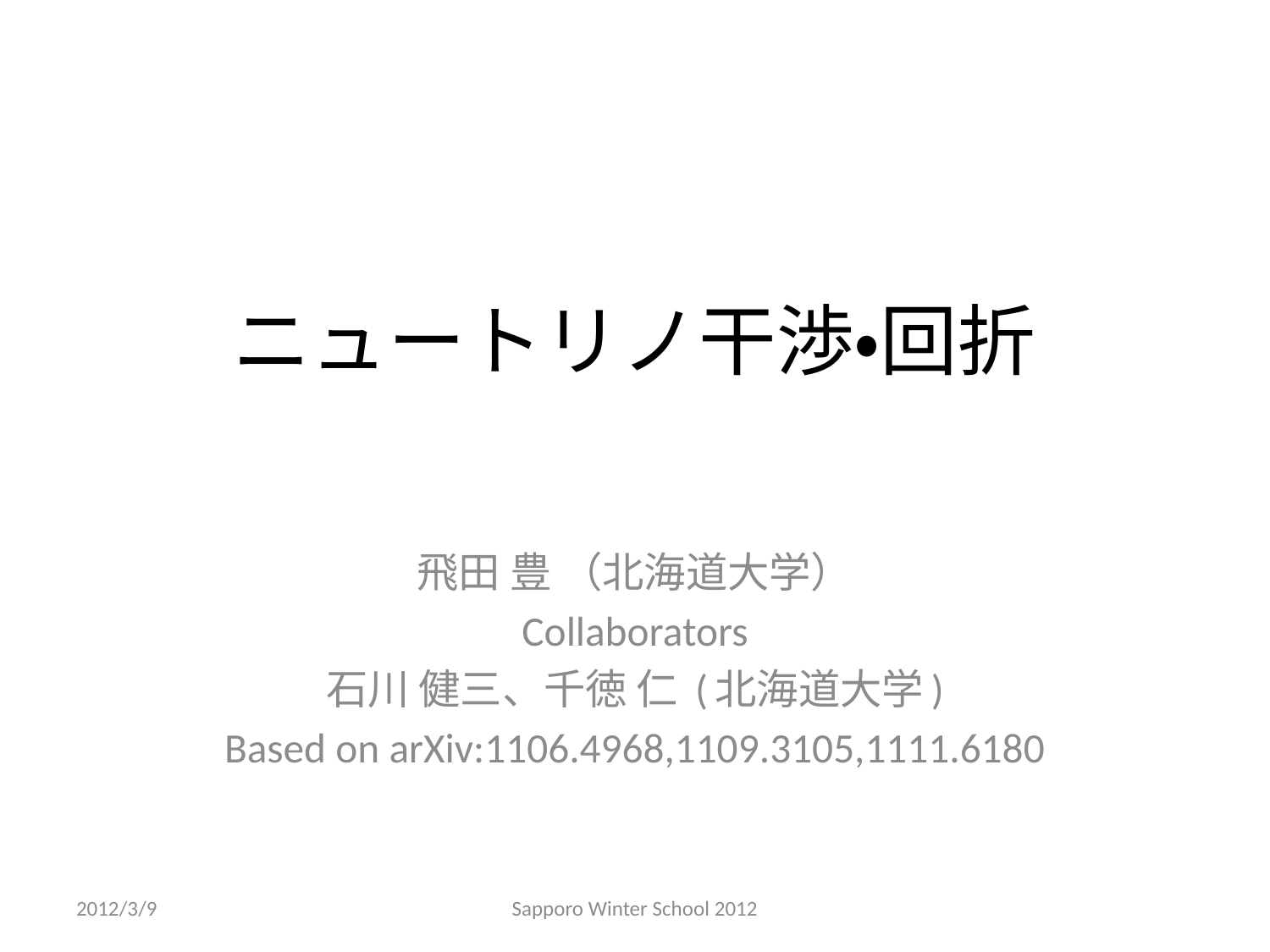

# ニュートリノ干渉・回折
飛田 豊 （北海道大学）
Collaborators
石川 健三、千徳 仁 (北海道大学)
Based on arXiv:1106.4968,1109.3105,1111.6180
2012/3/9
Sapporo Winter School 2012